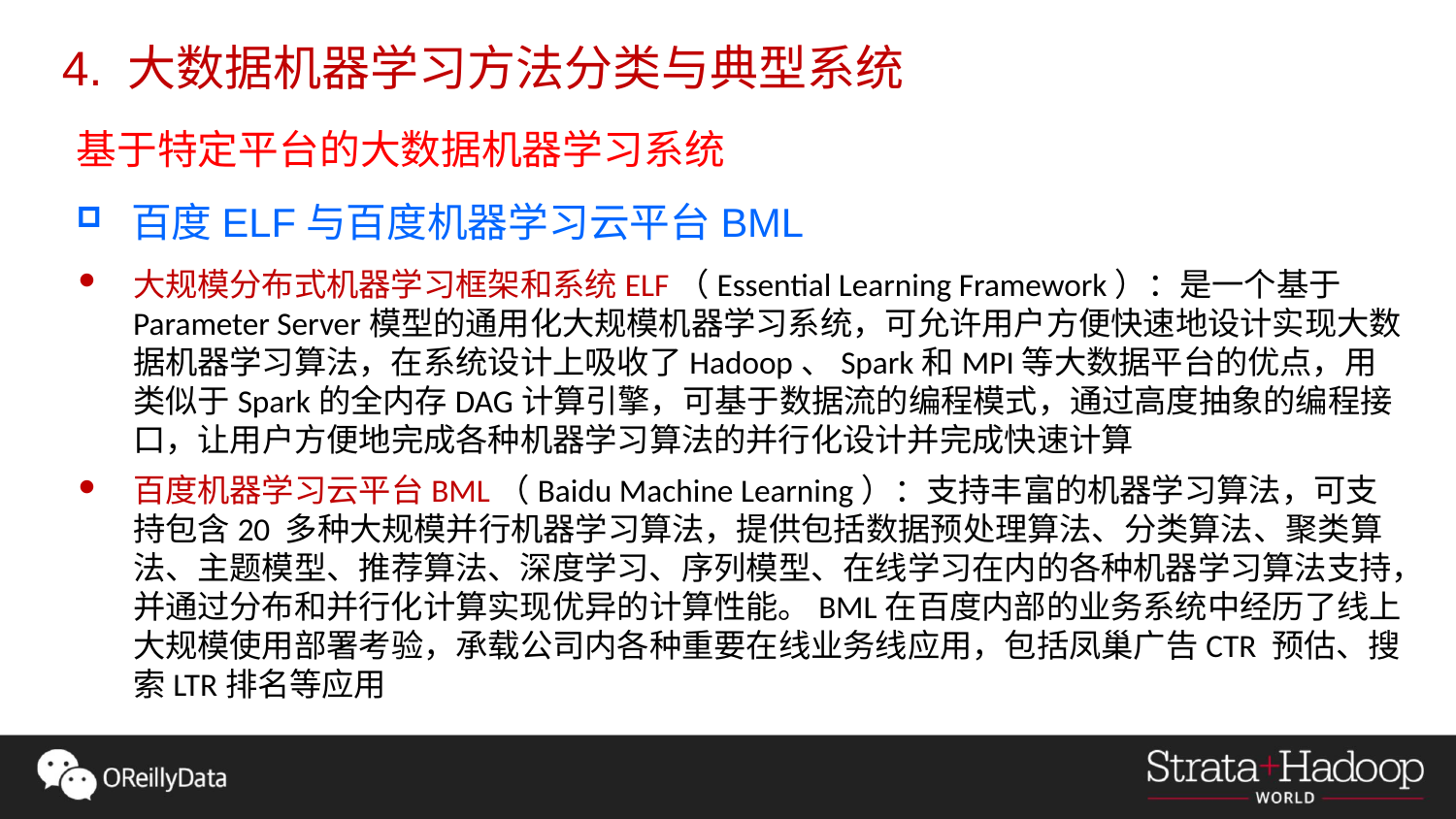

4. 大数据机器学习方法分类与典型系统
基于特定平台的大数据机器学习系统
百度ELF与百度机器学习云平台BML

大规模分布式机器学习框架和系统ELF（Essential Learning Framework）：是一个基于Parameter Server模型的通用化大规模机器学习系统，可允许用户方便快速地设计实现大数据机器学习算法，在系统设计上吸收了Hadoop、Spark和MPI等大数据平台的优点，用类似于Spark的全内存DAG计算引擎，可基于数据流的编程模式，通过高度抽象的编程接口，让用户方便地完成各种机器学习算法的并行化设计并完成快速计算
百度机器学习云平台BML（Baidu Machine Learning）：支持丰富的机器学习算法，可支持包含20 多种大规模并行机器学习算法，提供包括数据预处理算法、分类算法、聚类算法、主题模型、推荐算法、深度学习、序列模型、在线学习在内的各种机器学习算法支持，并通过分布和并行化计算实现优异的计算性能。BML在百度内部的业务系统中经历了线上大规模使用部署考验，承载公司内各种重要在线业务线应用，包括凤巢广告CTR 预估、搜索LTR排名等应用